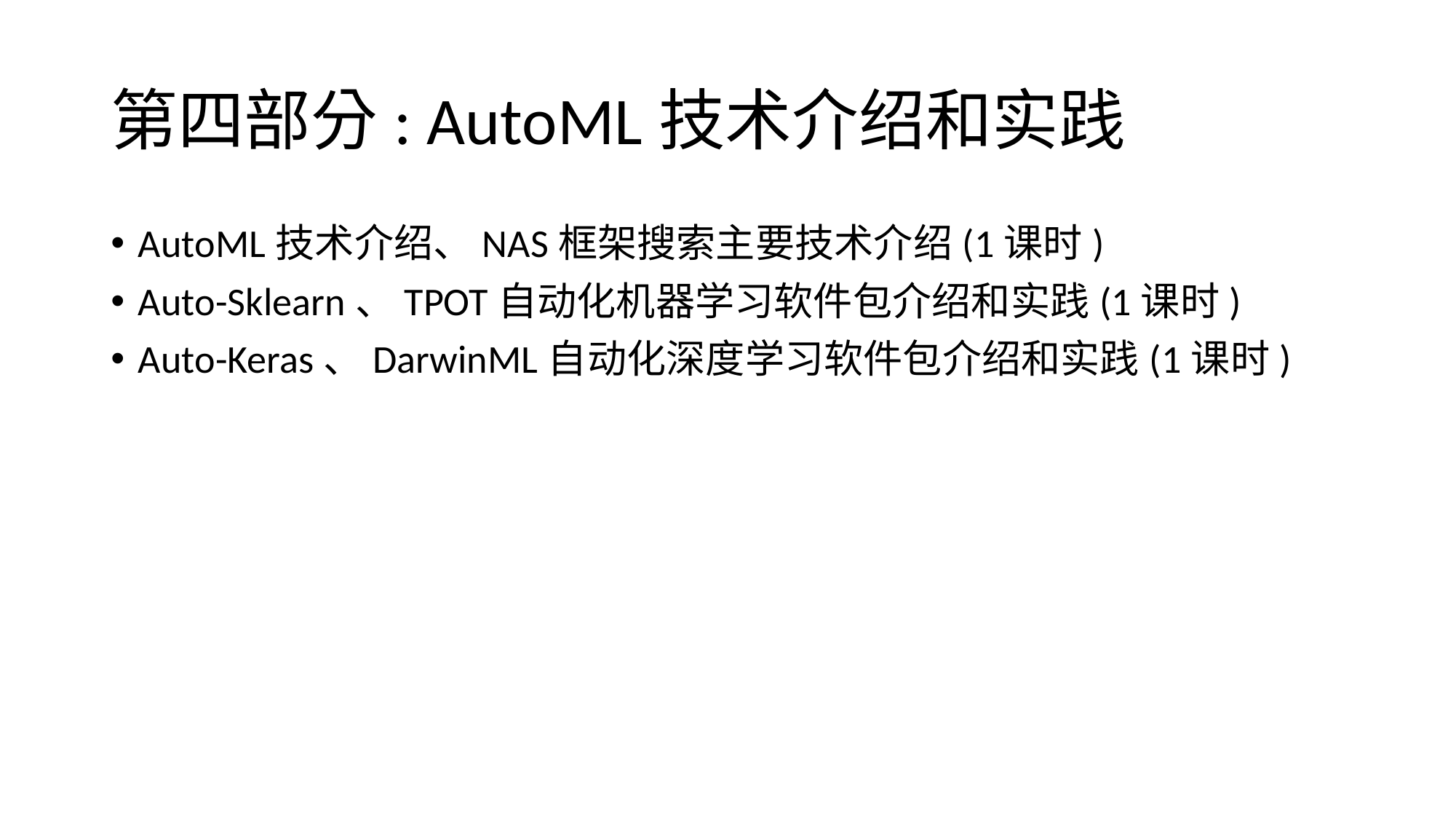

# 第四部分: AutoML技术介绍和实践
AutoML技术介绍、NAS框架搜索主要技术介绍(1课时)
Auto-Sklearn、TPOT自动化机器学习软件包介绍和实践(1课时)
Auto-Keras、DarwinML自动化深度学习软件包介绍和实践(1课时)